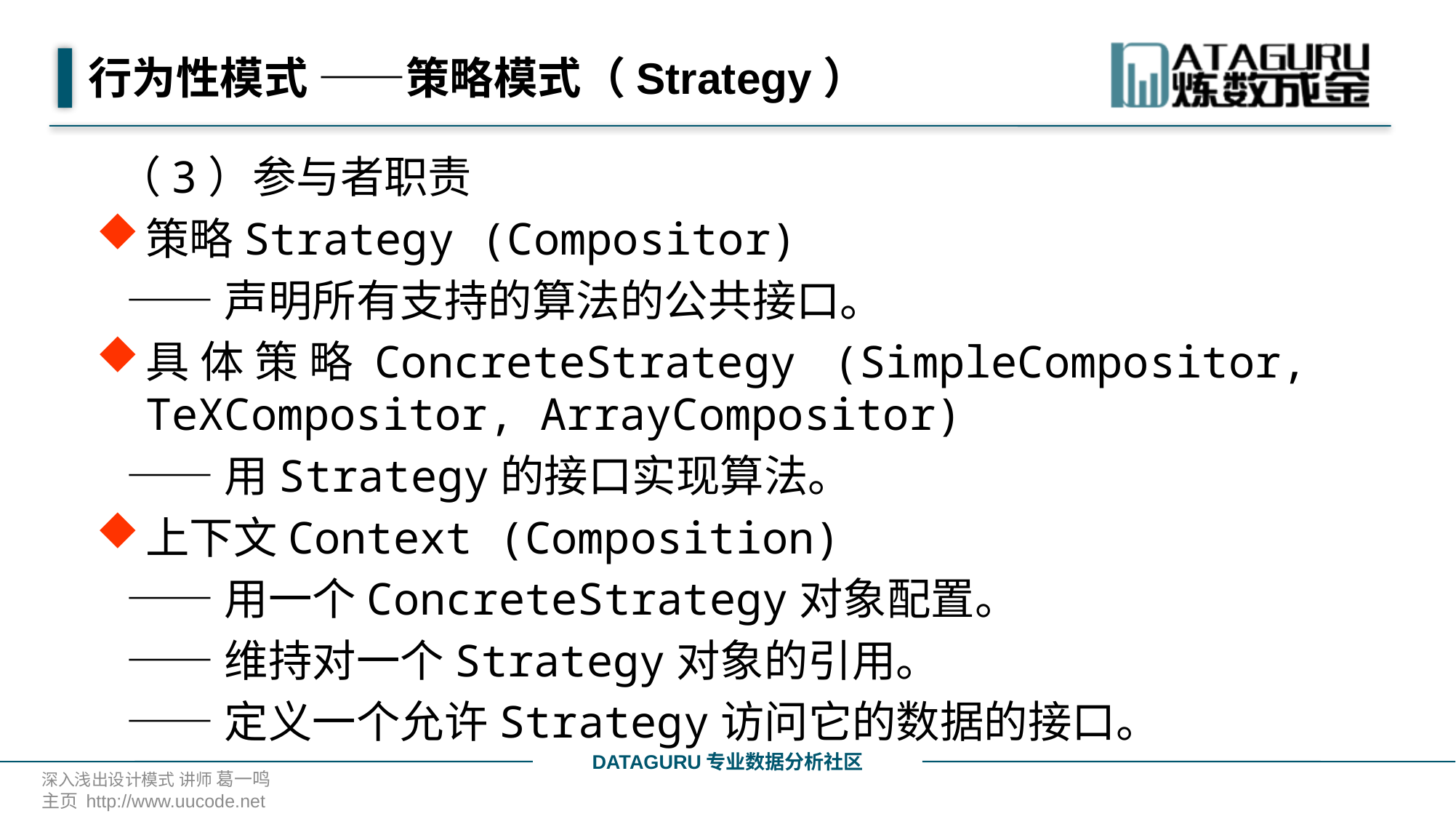

# 行为性模式 ——策略模式（Strategy）
 （3）参与者职责
策略Strategy (Compositor)
   ——声明所有支持的算法的公共接口。
具体策略ConcreteStrategy (SimpleCompositor, TeXCompositor, ArrayCompositor)
   ——用Strategy的接口实现算法。
上下文Context (Composition)
   ——用一个ConcreteStrategy对象配置。
   ——维持对一个Strategy对象的引用。
   ——定义一个允许Strategy访问它的数据的接口。